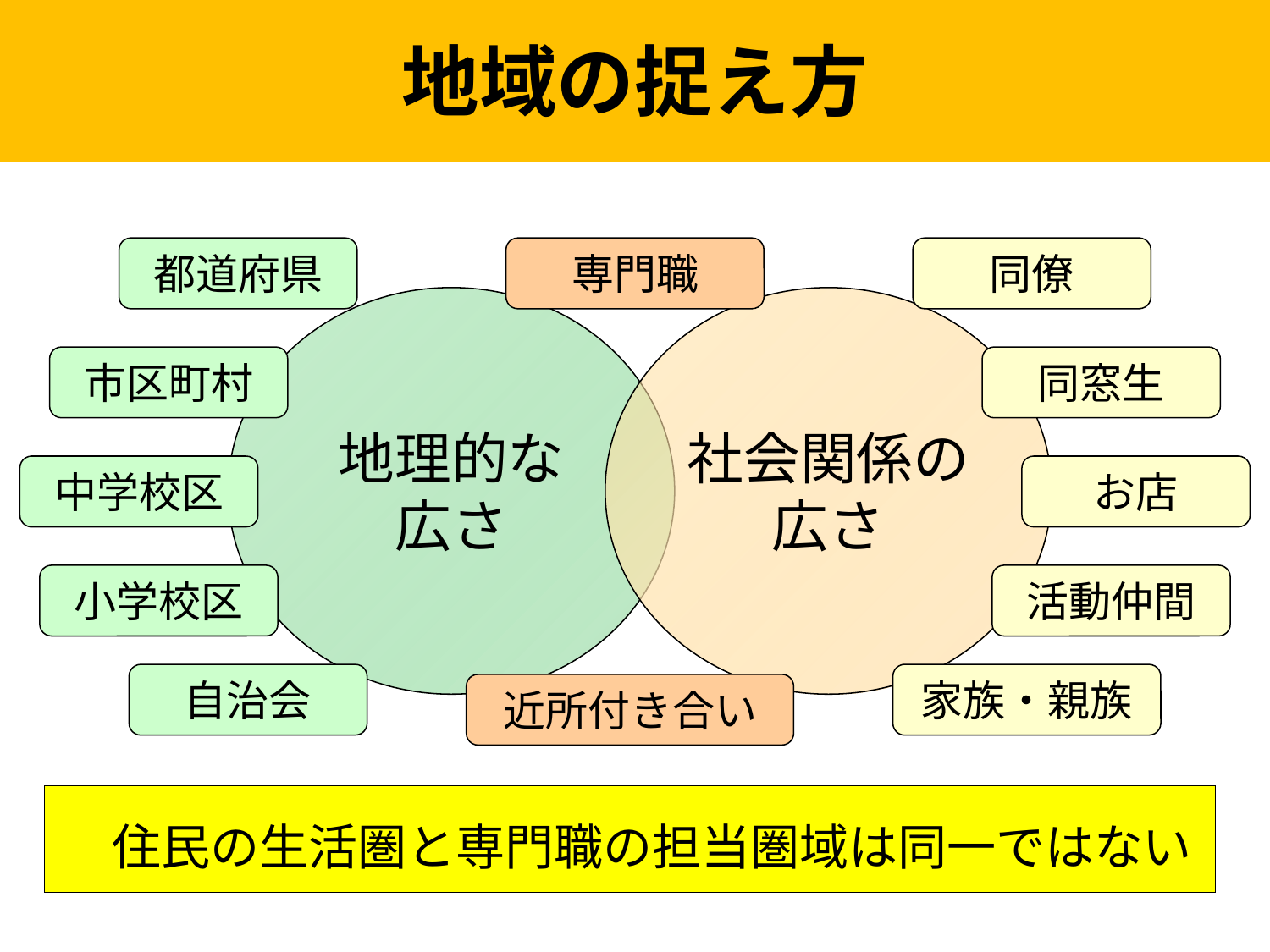

地域の捉え方
都道府県
専門職
同僚
地理的な
広さ
社会関係の広さ
市区町村
同窓生
中学校区
お店
小学校区
活動仲間
自治会
家族・親族
近所付き合い
  住民の生活圏と専門職の担当圏域は同一ではない